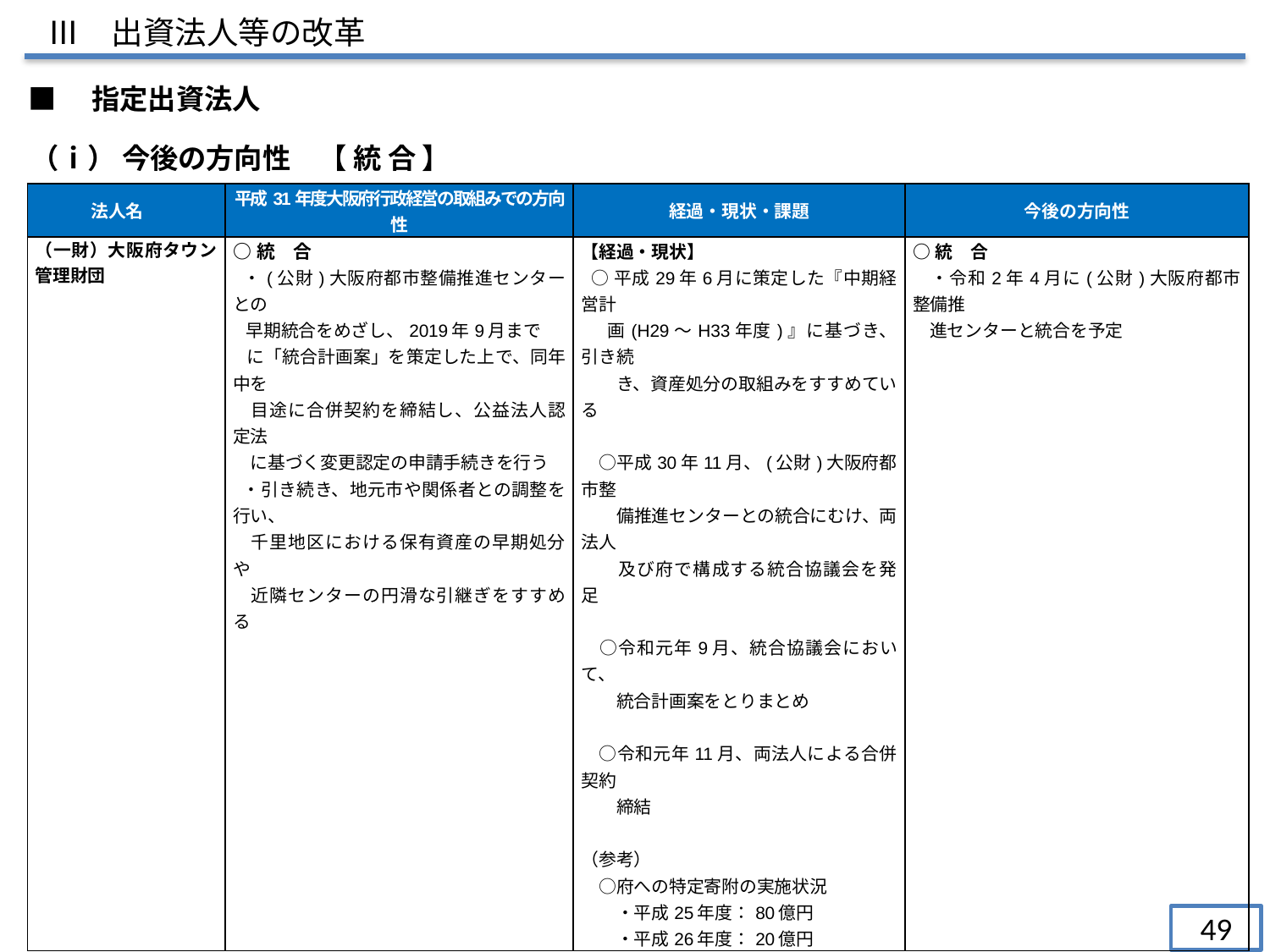

Ⅲ　出資法人等の改革
 ■　指定出資法人
（ⅰ） 今後の方向性　【 統 合 】
| 法人名 | 平成31年度大阪府行政経営の取組みでの方向性 | 経過・現状・課題 | 今後の方向性 |
| --- | --- | --- | --- |
| （一財）大阪府タウン管理財団 | ○統　合 ・(公財)大阪府都市整備推進センターとの 早期統合をめざし、2019年9月まで に「統合計画案」を策定した上で、同年中を 　目途に合併契約を締結し、公益法人認定法 　に基づく変更認定の申請手続きを行う ・引き続き、地元市や関係者との調整を行い、 　千里地区における保有資産の早期処分や 　近隣センターの円滑な引継ぎをすすめる | 【経過・現状】 ○平成29年6月に策定した『中期経営計 画(H29～H33年度)』に基づき、引き続　　　 　　き、資産処分の取組みをすすめている 　○平成30年11月、(公財)大阪府都市整 　　備推進センターとの統合にむけ、両法人 　　及び府で構成する統合協議会を発足 　 　○令和元年9月、統合協議会において、 　　統合計画案をとりまとめ 　○令和元年11月、両法人による合併契約　 　　締結 （参考） 　○府への特定寄附の実施状況 　　・平成25年度：80億円 　　・平成26年度：20億円 　　・平成27年度：50億円 | ○統　合 　・令和2年4月に(公財)大阪府都市整備推 進センターと統合を予定 |
49